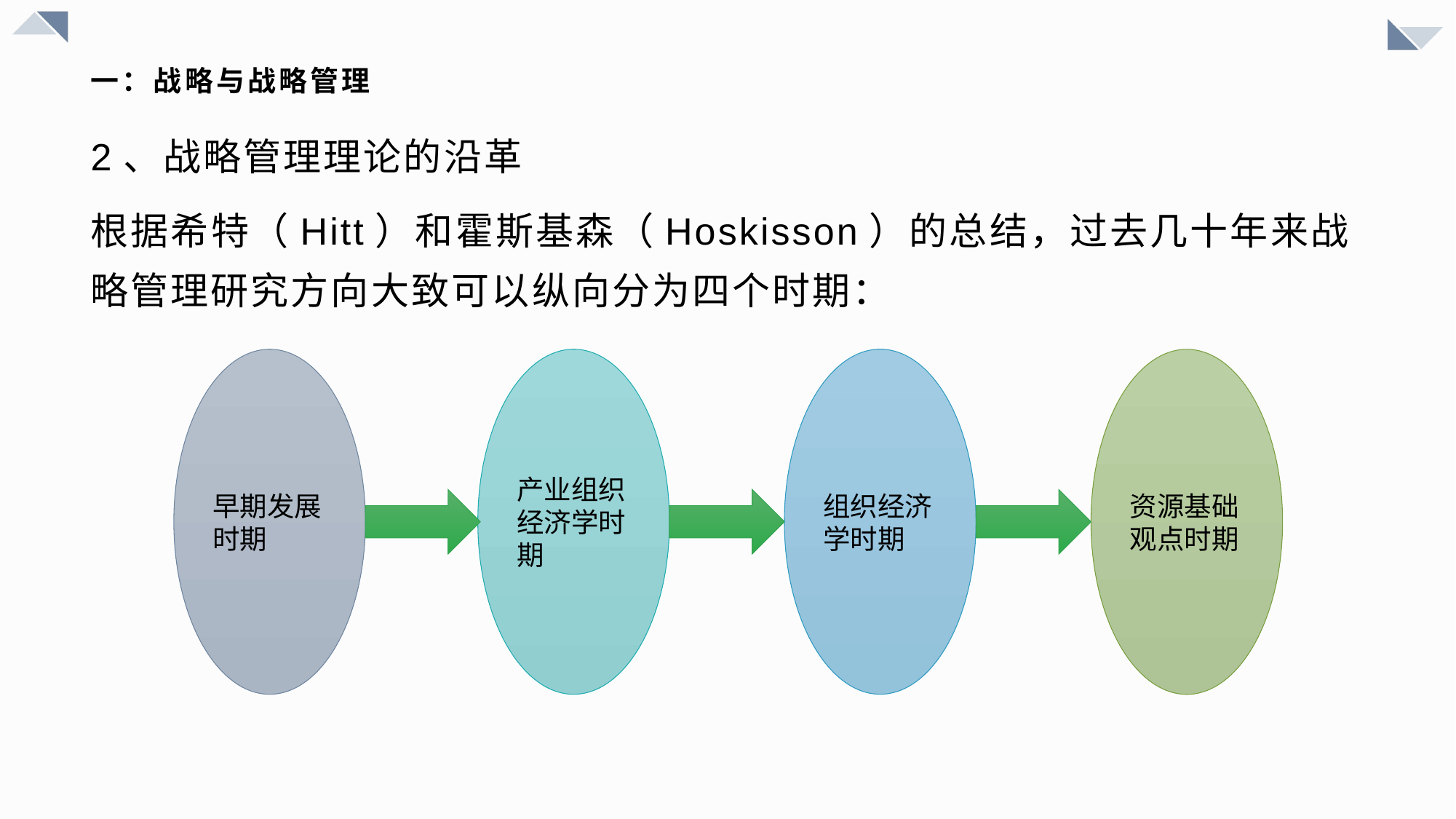

# 一：战略与战略管理
2、战略管理理论的沿革
根据希特（Hitt）和霍斯基森（Hoskisson）的总结，过去几十年来战略管理研究方向大致可以纵向分为四个时期：

组织经济学时期
早期发展时期
产业组织经济学时期
资源基础观点时期